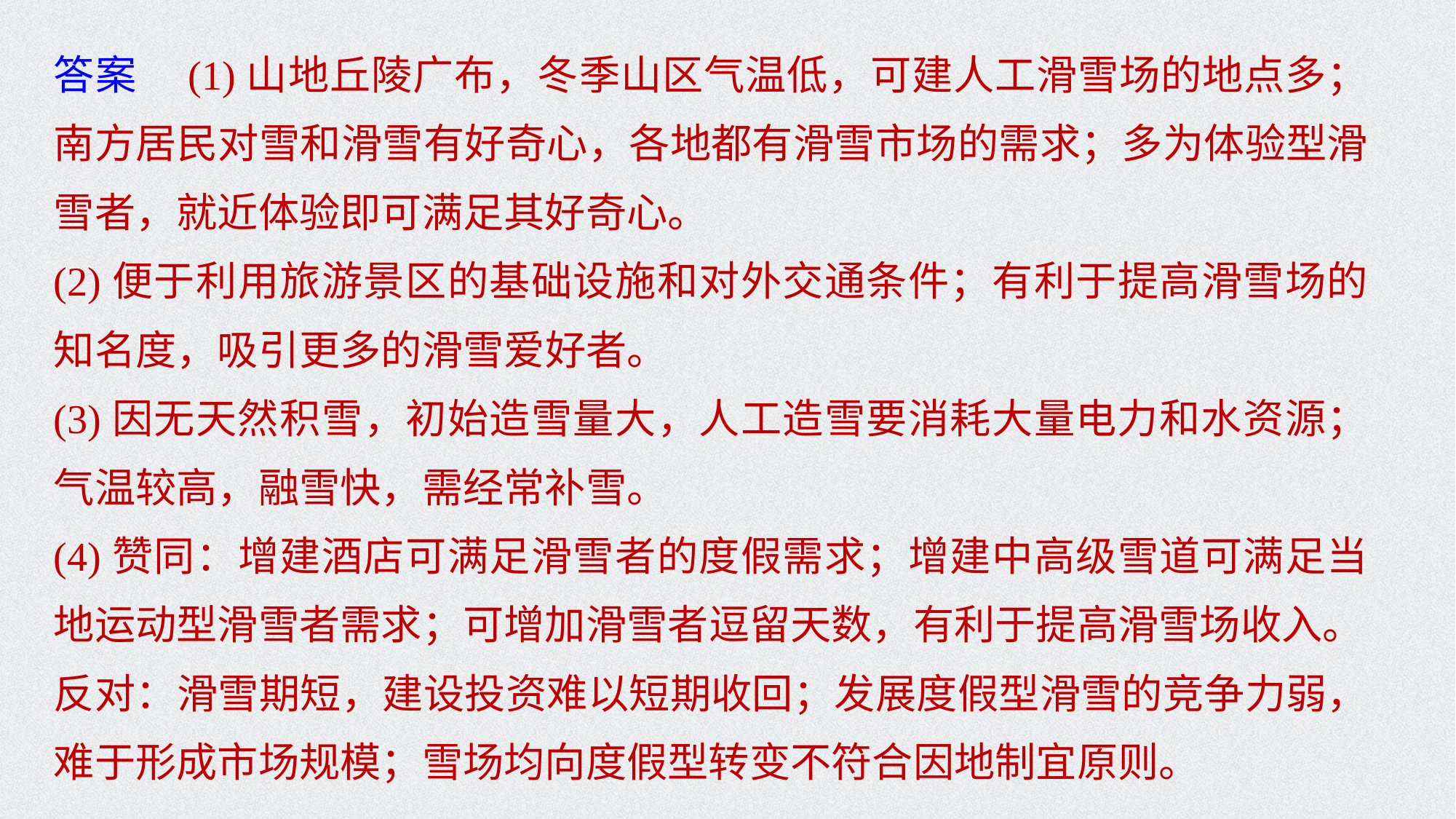

答案　(1)山地丘陵广布，冬季山区气温低，可建人工滑雪场的地点多；南方居民对雪和滑雪有好奇心，各地都有滑雪市场的需求；多为体验型滑雪者，就近体验即可满足其好奇心。
(2)便于利用旅游景区的基础设施和对外交通条件；有利于提高滑雪场的知名度，吸引更多的滑雪爱好者。
(3)因无天然积雪，初始造雪量大，人工造雪要消耗大量电力和水资源；气温较高，融雪快，需经常补雪。
(4)赞同：增建酒店可满足滑雪者的度假需求；增建中高级雪道可满足当地运动型滑雪者需求；可增加滑雪者逗留天数，有利于提高滑雪场收入。
反对：滑雪期短，建设投资难以短期收回；发展度假型滑雪的竞争力弱，难于形成市场规模；雪场均向度假型转变不符合因地制宜原则。